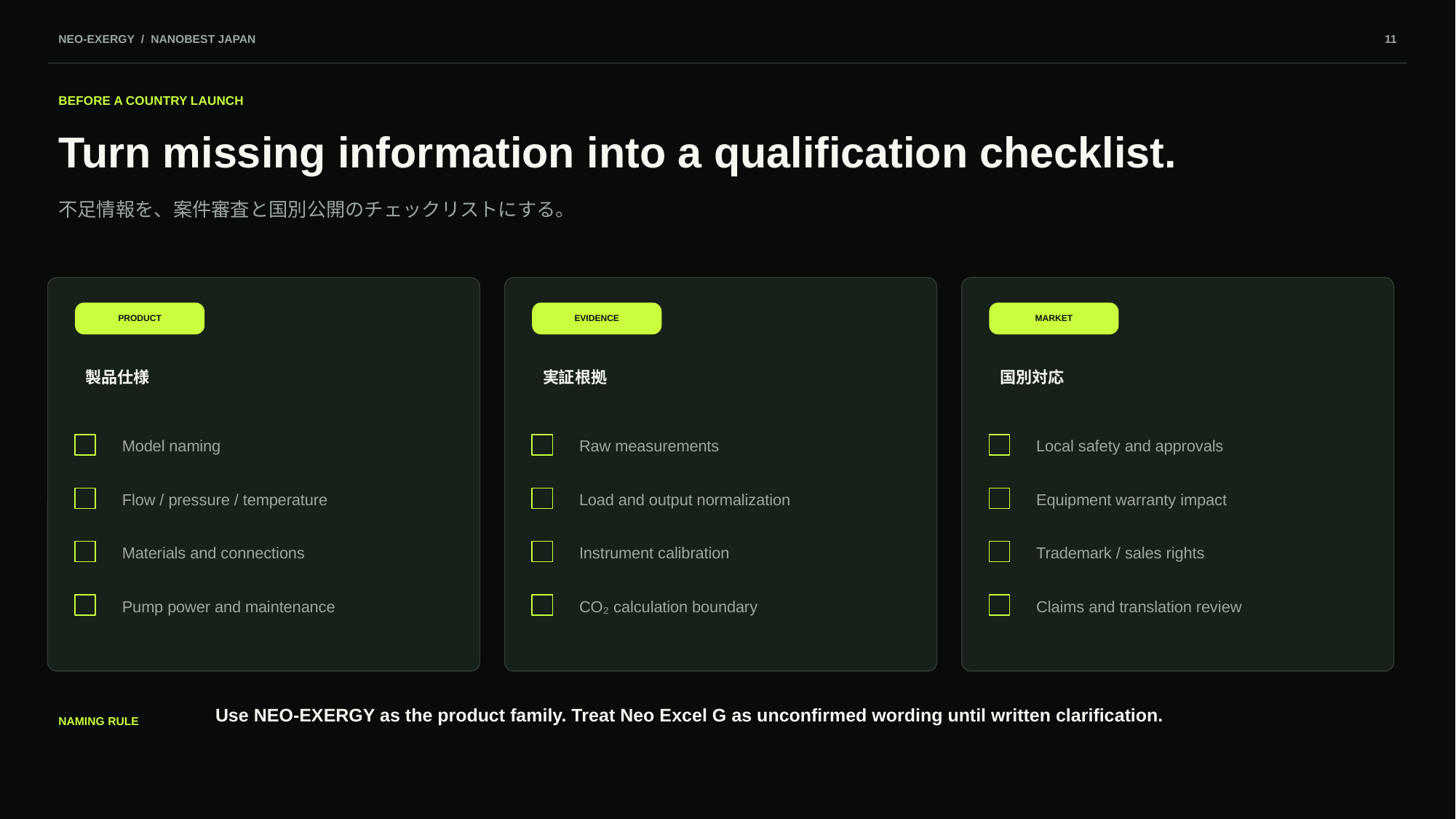

NEO-EXERGY  /  NANOBEST JAPAN
11

BEFORE A COUNTRY LAUNCH
Turn missing information into a qualification checklist.
不足情報を、案件審査と国別公開のチェックリストにする。

PRODUCT
EVIDENCE
MARKET
製品仕様
実証根拠
国別対応
Model naming
Raw measurements
Local safety and approvals

Flow / pressure / temperature
Load and output normalization
Equipment warranty impact

Materials and connections
Instrument calibration
Trademark / sales rights

Pump power and maintenance
CO₂ calculation boundary
Claims and translation review

Use NEO-EXERGY as the product family. Treat Neo Excel G as unconfirmed wording until written clarification.
NAMING RULE